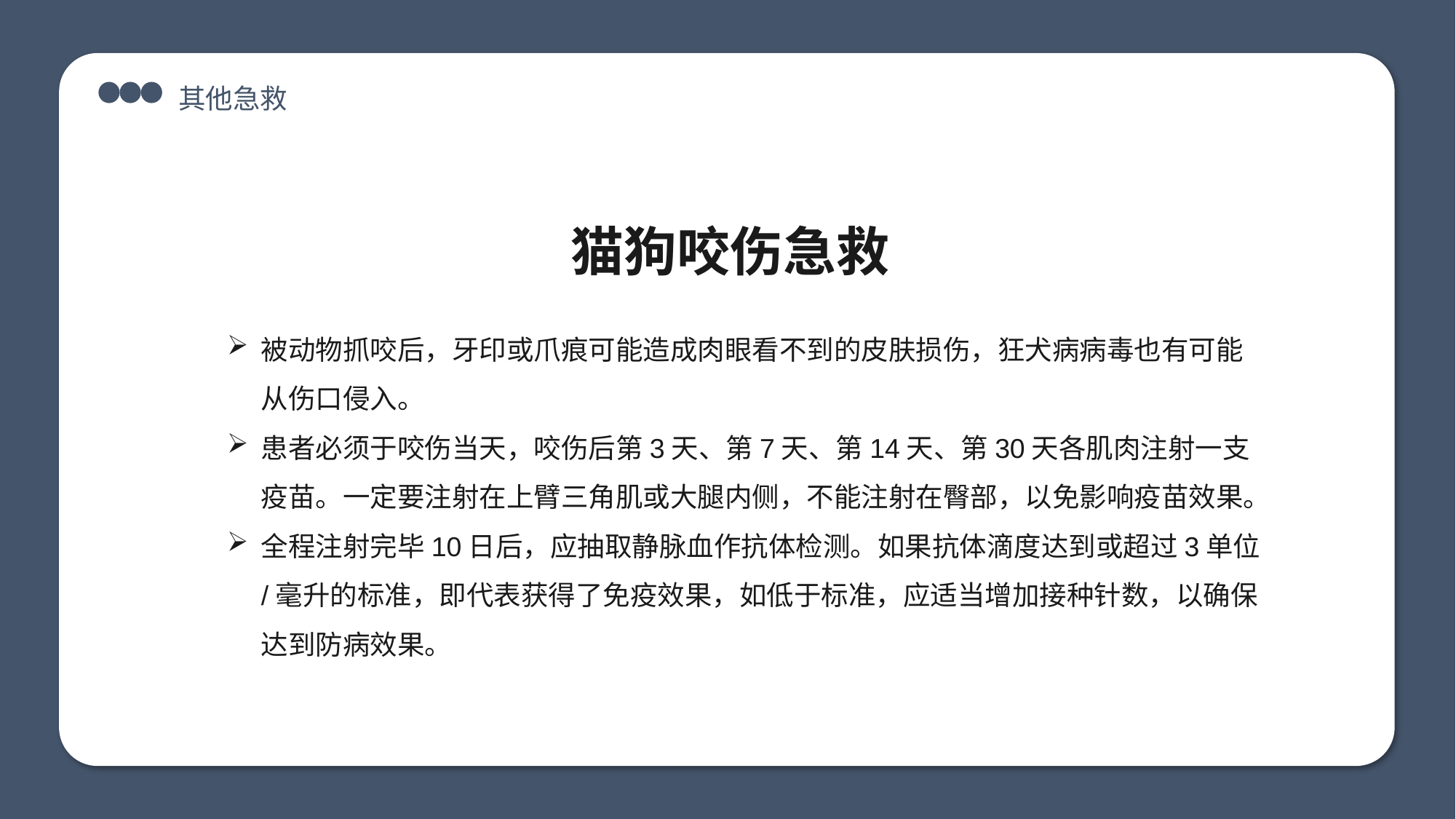

其他急救
猫狗咬伤急救
被动物抓咬后，牙印或爪痕可能造成肉眼看不到的皮肤损伤，狂犬病病毒也有可能从伤口侵入。
患者必须于咬伤当天，咬伤后第3天、第7天、第14天、第30天各肌肉注射一支疫苗。一定要注射在上臂三角肌或大腿内侧，不能注射在臀部，以免影响疫苗效果。
全程注射完毕10日后，应抽取静脉血作抗体检测。如果抗体滴度达到或超过3单位/毫升的标准，即代表获得了免疫效果，如低于标准，应适当增加接种针数，以确保达到防病效果。